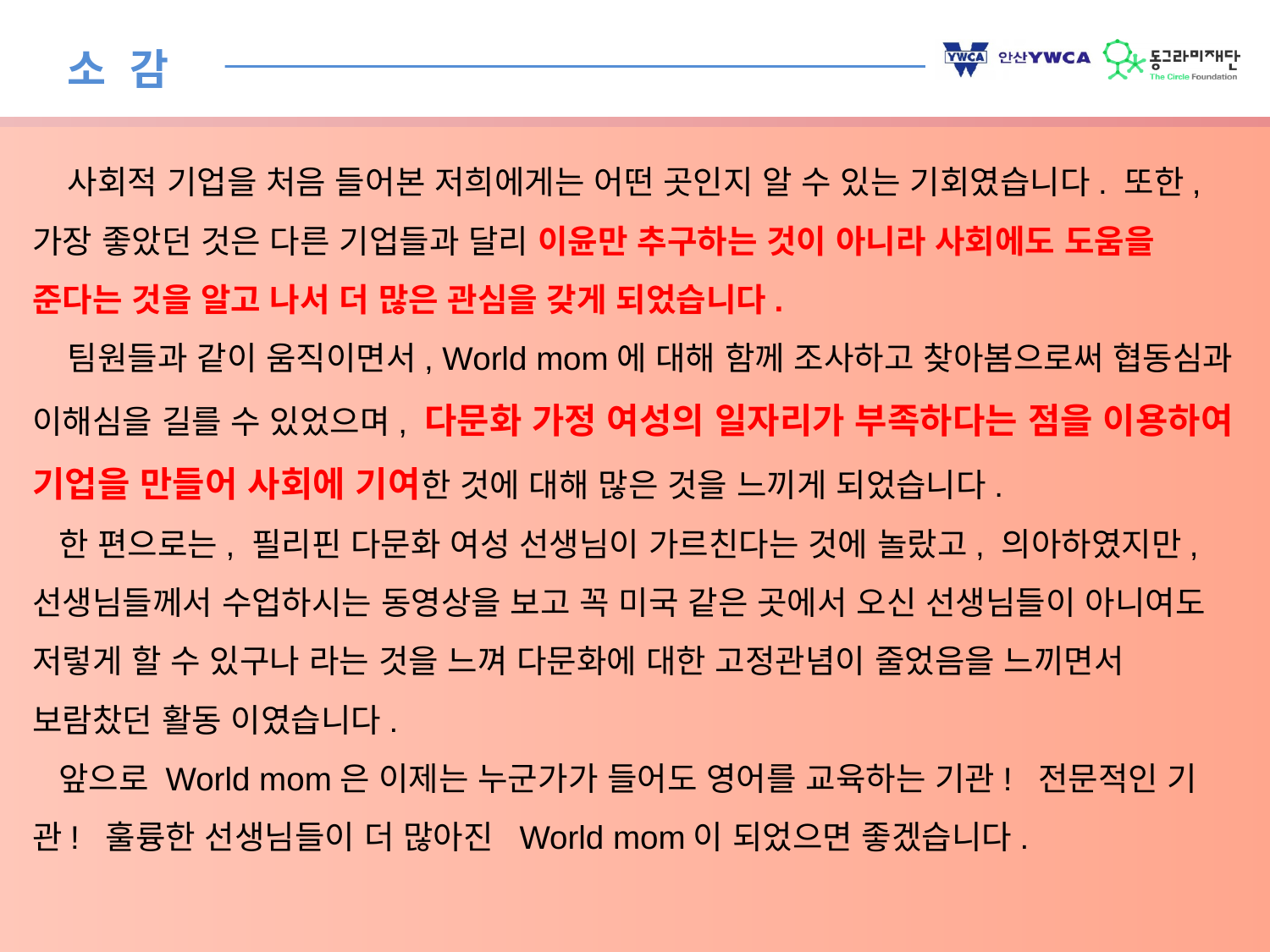

# 소  감
   사회적 기업을 처음 들어본 저희에게는 어떤 곳인지 알 수 있는 기회였습니다. 또한, 가장 좋았던 것은 다른 기업들과 달리 이윤만 추구하는 것이 아니라 사회에도 도움을 준다는 것을 알고 나서 더 많은 관심을 갖게 되었습니다.
   팀원들과 같이 움직이면서, World mom에 대해 함께 조사하고 찾아봄으로써 협동심과 이해심을 길를 수 있었으며, 다문화 가정 여성의 일자리가 부족하다는 점을 이용하여 기업을 만들어 사회에 기여한 것에 대해 많은 것을 느끼게 되었습니다.
  한 편으로는, 필리핀 다문화 여성 선생님이 가르친다는 것에 놀랐고, 의아하였지만, 선생님들께서 수업하시는 동영상을 보고 꼭 미국 같은 곳에서 오신 선생님들이 아니여도 저렇게 할 수 있구나 라는 것을 느껴 다문화에 대한 고정관념이 줄었음을 느끼면서 보람찼던 활동 이였습니다.
  앞으로 World mom은 이제는 누군가가 들어도 영어를 교육하는 기관!  전문적인 기관!  훌륭한 선생님들이 더 많아진  World mom이 되었으면 좋겠습니다.
14